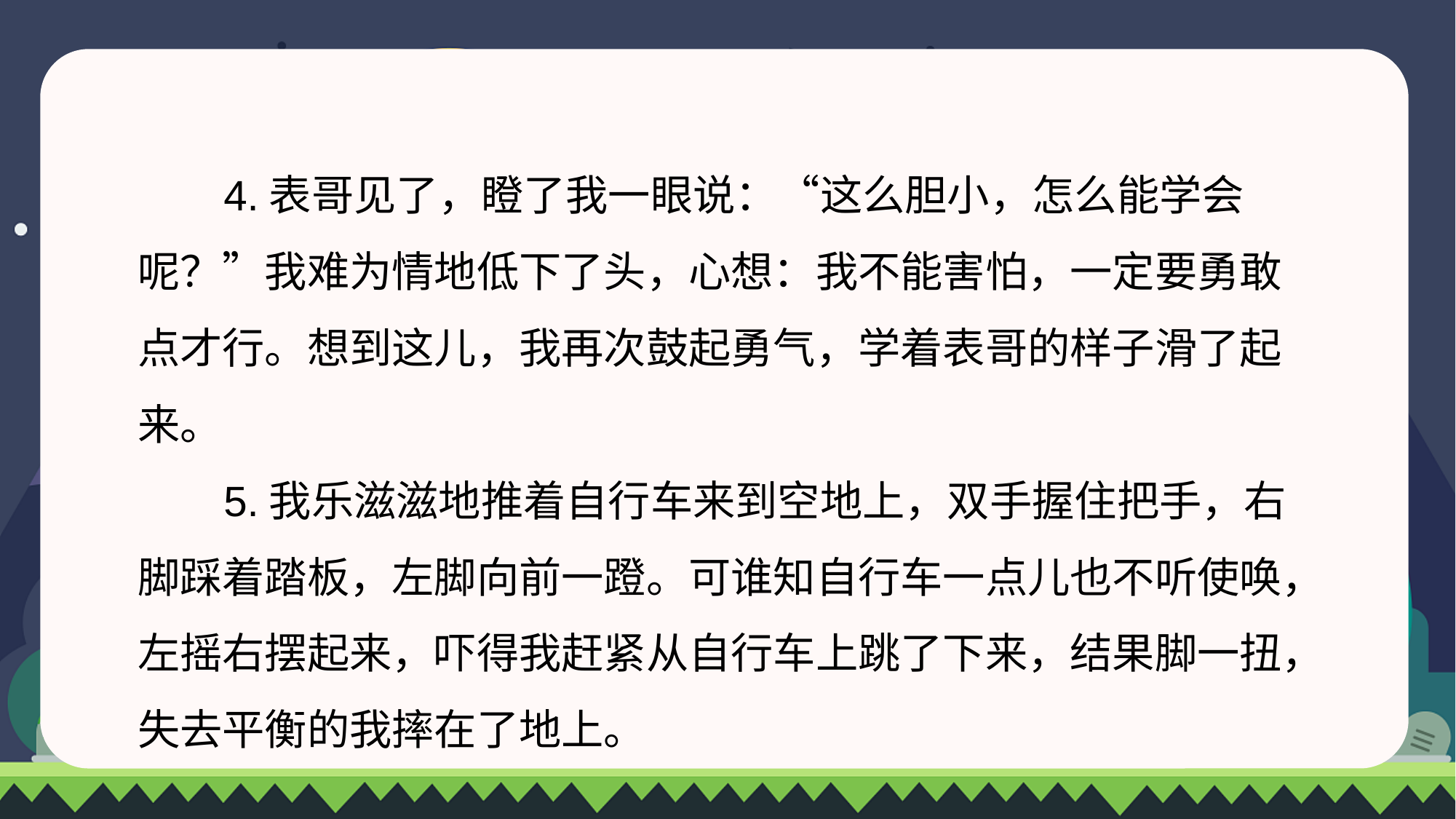

4.表哥见了，瞪了我一眼说：“这么胆小，怎么能学会呢？”我难为情地低下了头，心想：我不能害怕，一定要勇敢点才行。想到这儿，我再次鼓起勇气，学着表哥的样子滑了起来。
5.我乐滋滋地推着自行车来到空地上，双手握住把手，右脚踩着踏板，左脚向前一蹬。可谁知自行车一点儿也不听使唤，左摇右摆起来，吓得我赶紧从自行车上跳了下来，结果脚一扭，失去平衡的我摔在了地上。